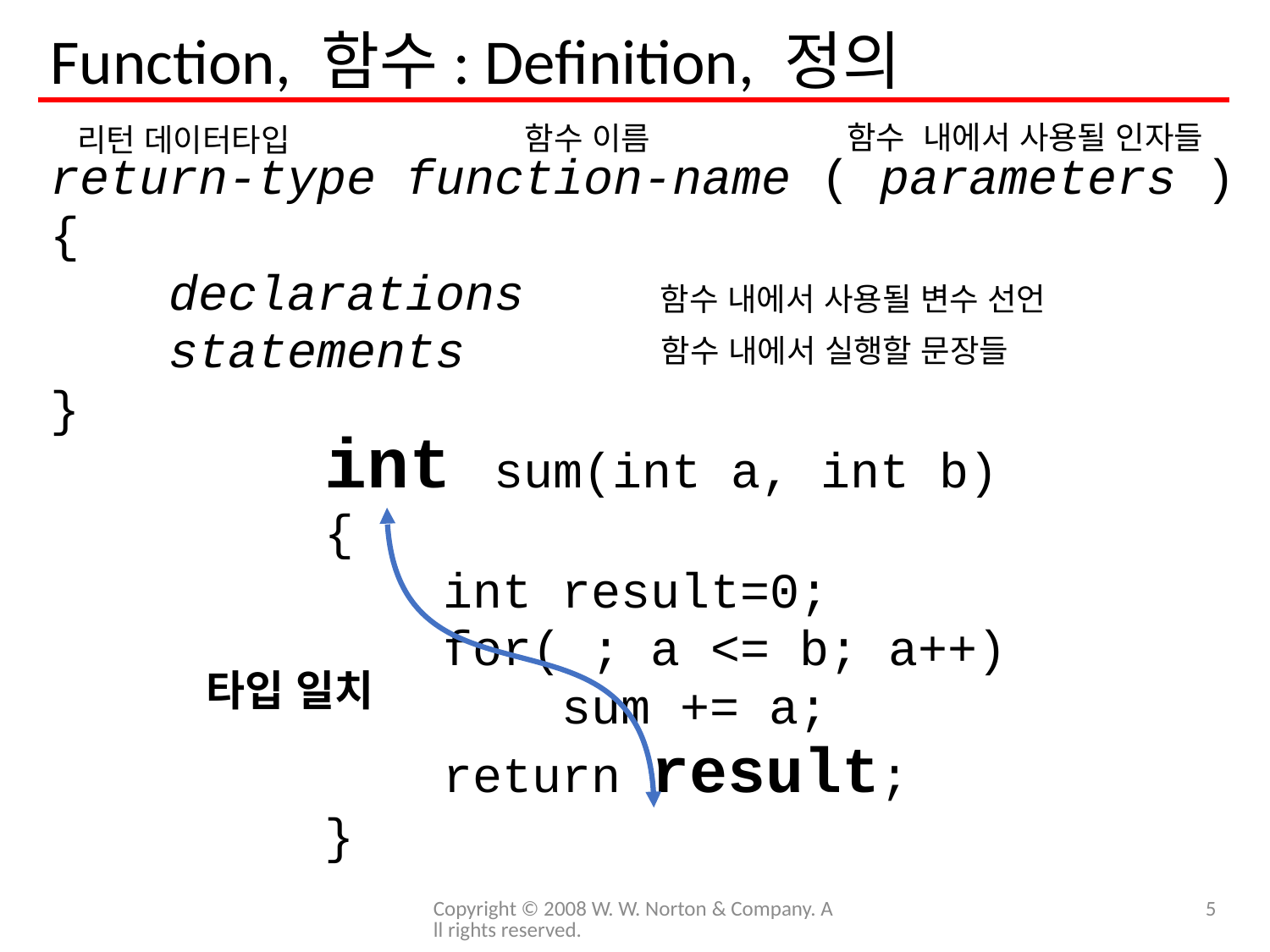

# Function, 함수: Definition, 정의
함수  내에서 사용될 인자들
함수 이름
리턴 데이터타입
return-type function-name ( parameters )
{
    declarations
    statements
}
함수 내에서 사용될 변수 선언
함수 내에서 실행할 문장들
int sum(int a, int b)
{
    int result=0;
    for( ; a <= b; a++)
        sum += a;
    return result;
}
타입 일치
Copyright © 2008 W. W. Norton & Company. All rights reserved.
5